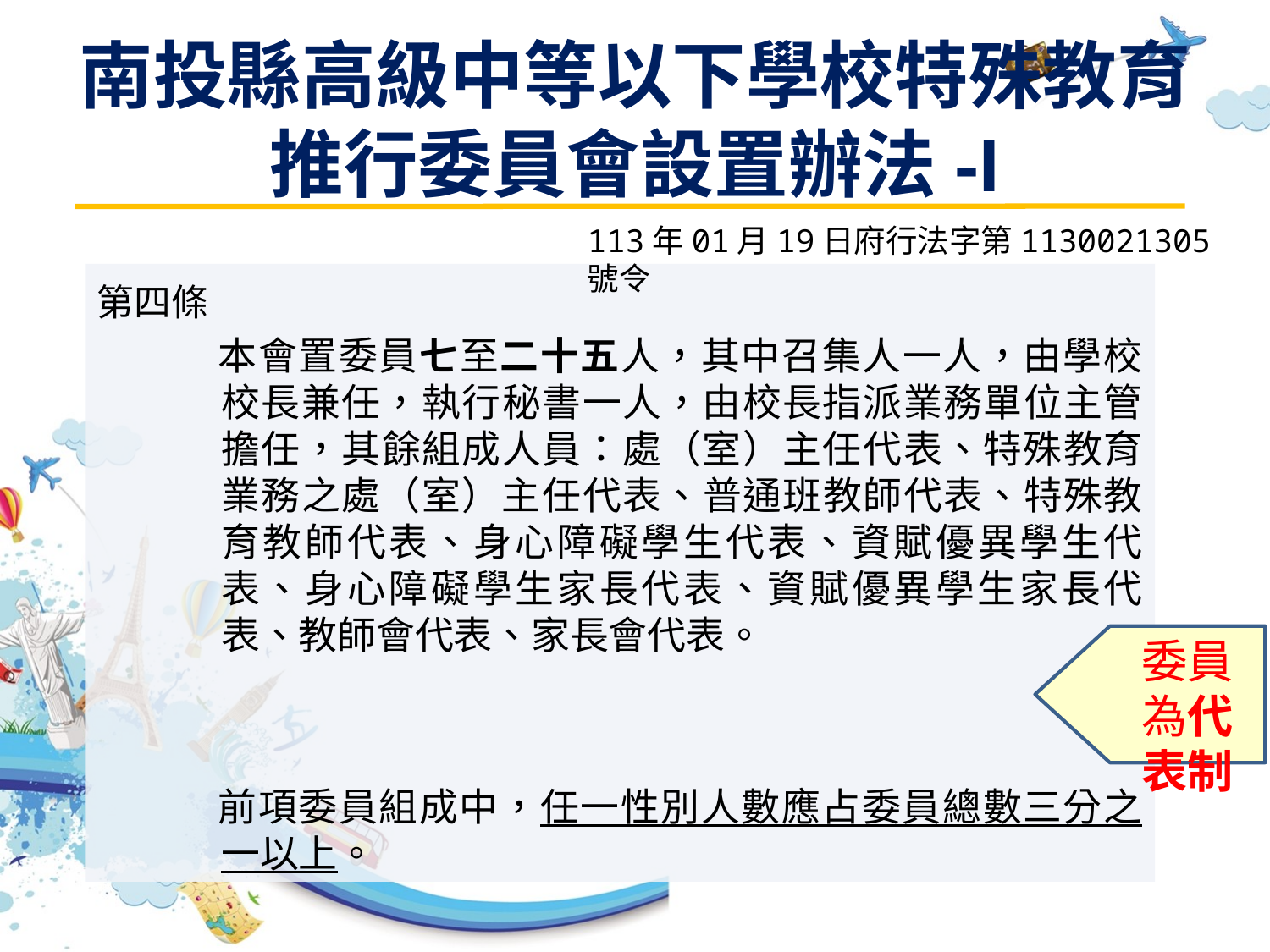

# 南投縣高級中等以下學校特殊教育推行委員會設置辦法-I
113年01月19日府行法字第1130021305號令
第四條
　　　本會置委員七至二十五人，其中召集人一人，由學校校長兼任，執行秘書一人，由校長指派業務單位主管擔任，其餘組成人員：處（室）主任代表、特殊教育業務之處（室）主任代表、普通班教師代表、特殊教育教師代表、身心障礙學生代表、資賦優異學生代表、身心障礙學生家長代表、資賦優異學生家長代表、教師會代表、家長會代表。

　　　前項委員組成中，任一性別人數應占委員總數三分之一以上。
委員為代表制